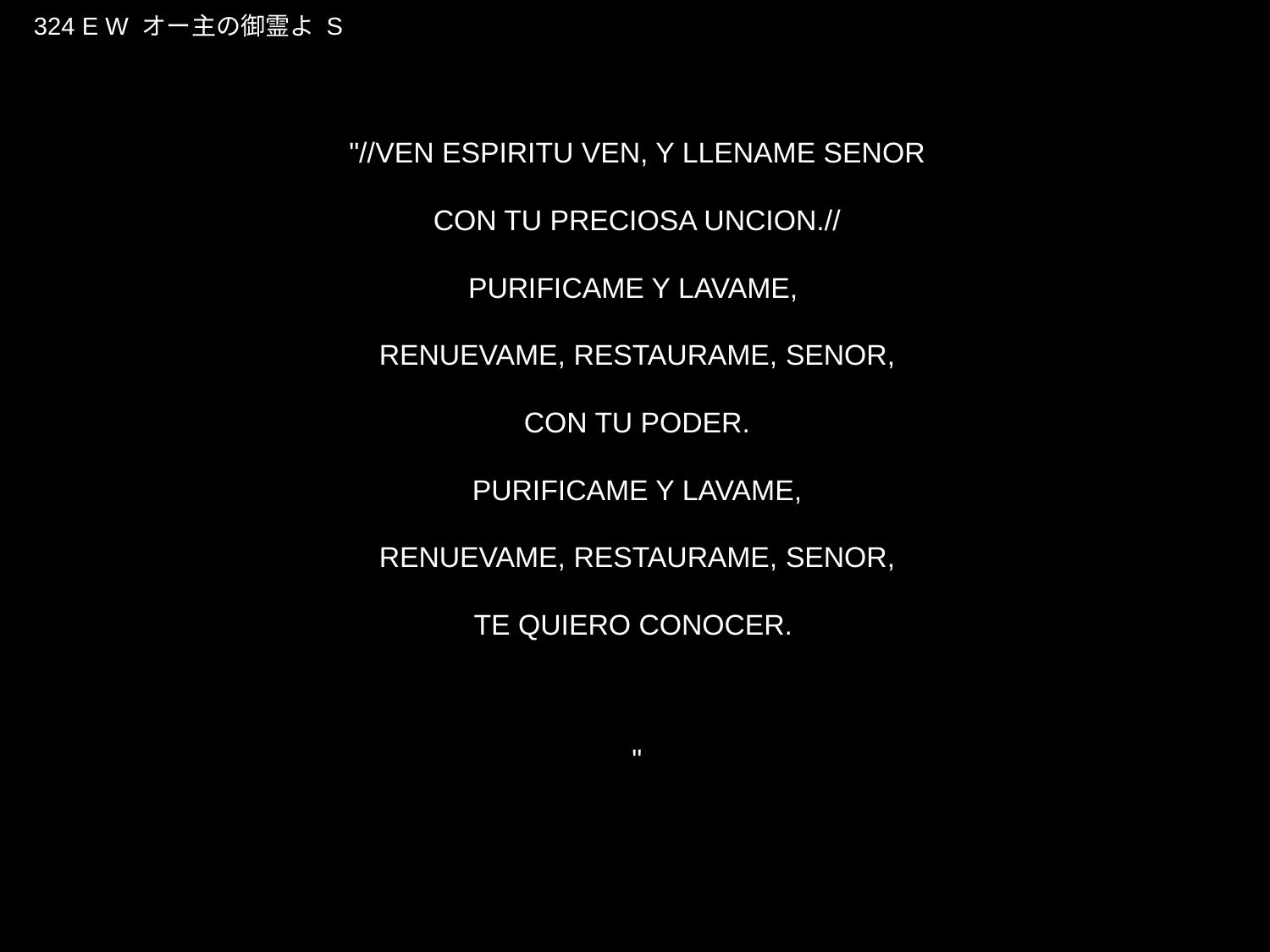

おーしゅのみたまよ
★W
324 E W オー主の御霊よ S
★２
"//VEN ESPIRITU VEN, Y LLENAME SENOR
CON TU PRECIOSA UNCION.//
PURIFICAME Y LAVAME,
RENUEVAME, RESTAURAME, SENOR,
CON TU PODER.
PURIFICAME Y LAVAME,
RENUEVAME, RESTAURAME, SENOR,
TE QUIERO CONOCER.
"